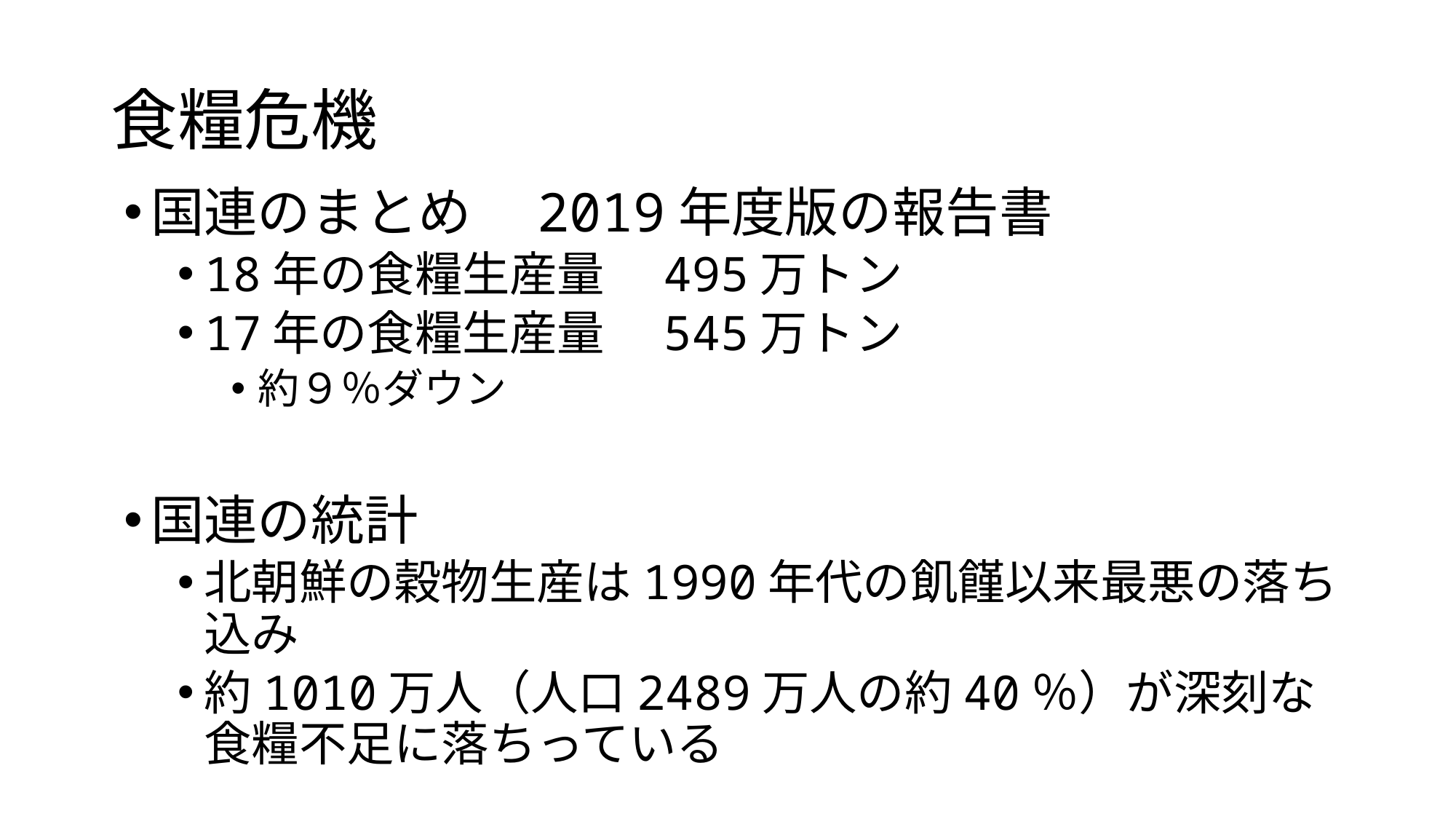

# 食糧危機
国連のまとめ　2019年度版の報告書
18年の食糧生産量　495万トン
17年の食糧生産量　545万トン
約９％ダウン

国連の統計
北朝鮮の穀物生産は1990年代の飢饉以来最悪の落ち込み
約1010万人（人口2489万人の約40％）が深刻な食糧不足に落ちっている